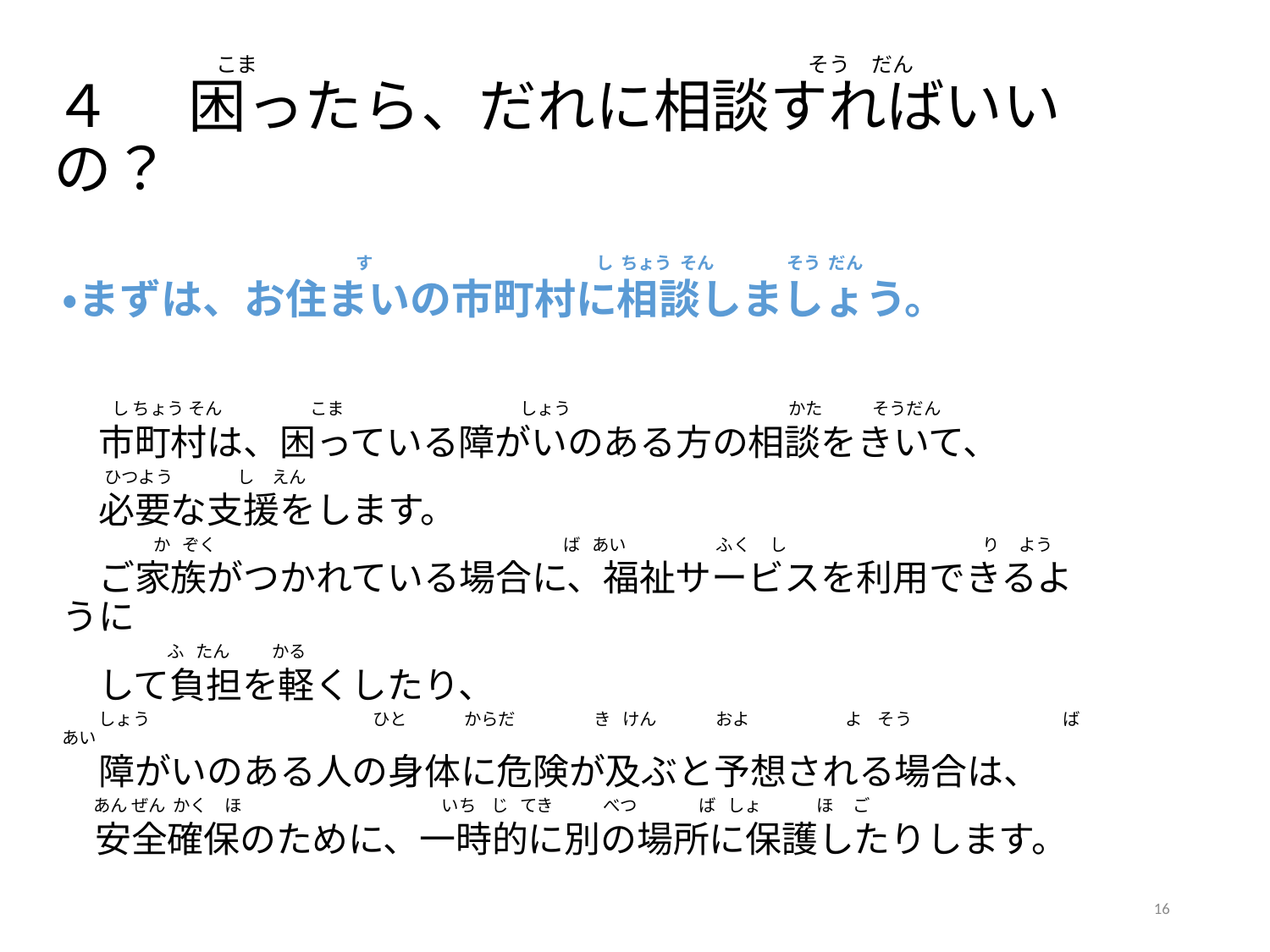

# こま　　　　　　　　　　　　　　　　　　　　　　　　　　そう　だん ４　　困ったら、だれに相談すればいいの？

　　　　　　　　　　　　　　　　　　　す　　　　　　　　　　　　　し  ちょう  そん　　　　 そう  だん
・まずは、お住まいの市町村に相談しましょう。

　　    し ちょう そん　　　     　こま　　          　　　　　　しょう　　　　                   　　　　  かた　    　そうだん
　市町村は、困っている障がいのある方の相談をきいて、
　　  ひつよう　　        し　えん
　必要な支援をします。
　　　　      か   ぞく                   　　　　　　　　　　　　　　　　ば   あい　 　　　　ふく     し　                                    　  　り     よう
　ご家族がつかれている場合に、福祉サービスを利用できるように
　                　   ふ   たん　　  かる
　して負担を軽くしたり、
    　しょう　　　　　　　　　                  ひと　　      からだ　　       　き   けん　  　　およ　　　　       よ    そう　　　　　　　        ば   あい
　障がいのある人の身体に危険が及ぶと予想される場合は、
       あん ぜん  かく　ほ　　　                             　　 いち    じ   てき　    　べつ　　       ば   しょ　          ほ     ご
   安全確保のために、一時的に別の場所に保護したりします。
16